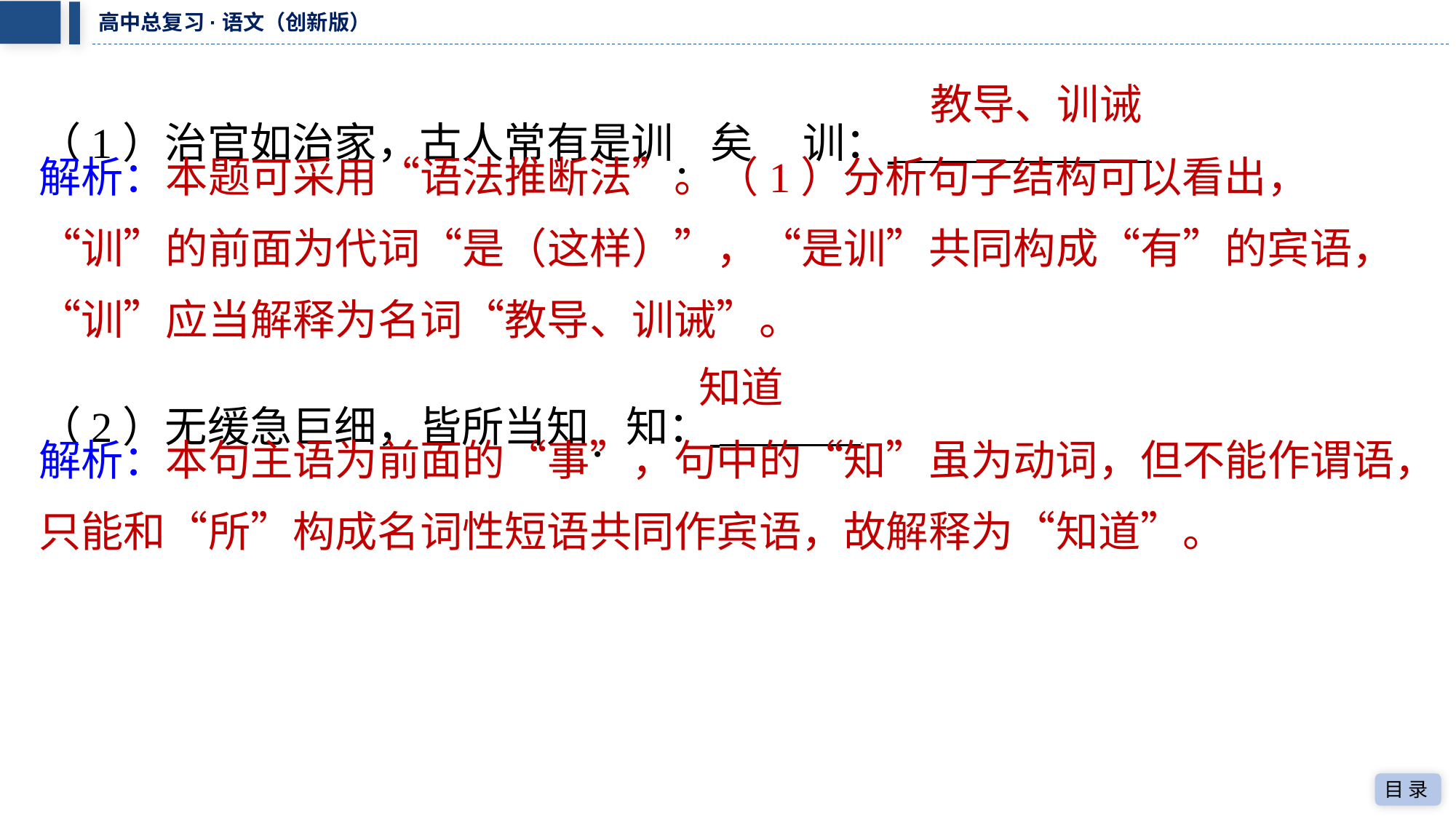

教导、训诫
（1）治官如治家，古人常有是训．矣	训：                                       ⁠
解析：本题可采用“语法推断法”。（1）分析句子结构可以看出，
“训”的前面为代词“是（这样）”，“是训”共同构成“有”的宾语，
“训”应当解释为名词“教导、训诫”。
知道
（2）无缓急巨细，皆所当知．知：                       ⁠
解析：本句主语为前面的“事”，句中的“知”虽为动词，但不能作谓语，只能和“所”构成名词性短语共同作宾语，故解释为“知道”。